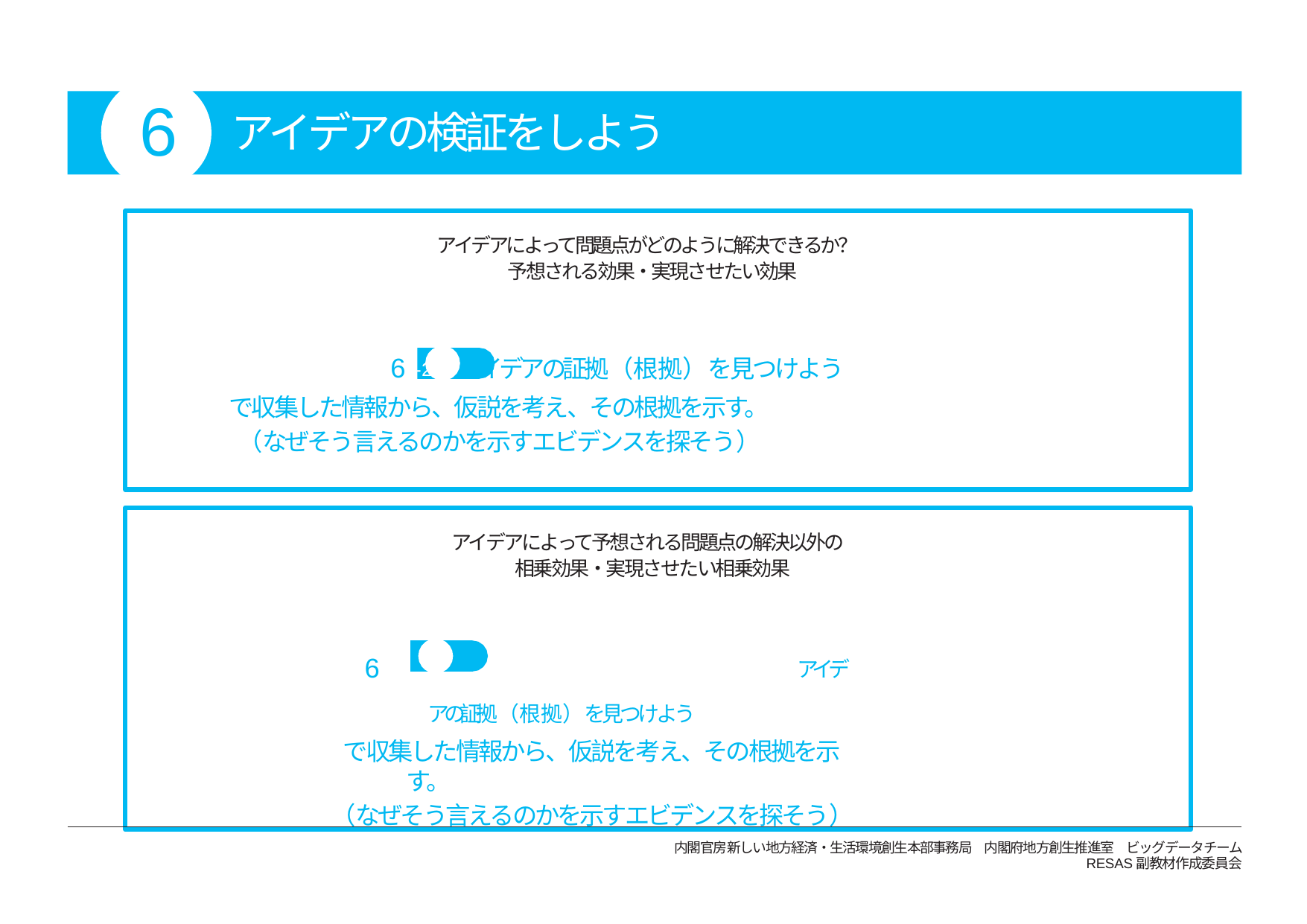

# 6

アイデアの検証をしよう

アイデアによって問題点がどのように解決できるか？予想される効果・実現させたい効果

　　　　　　　　　　　　　　6 -2　アイデアの証拠（根拠）を見つけよう
で収集した情報から、仮説を考え、その根拠を示す。
（なぜそう言えるのかを示すエビデンスを探そう）

アイデアによって予想される問題点の解決以外の相乗効果・実現させたい相乗効果

6 -2	アイデアの証拠（根拠）を見つけよう
で収集した情報から、仮説を考え、その根拠を示す。
（なぜそう言えるのかを示すエビデンスを探そう）

内閣官房新しい地方経済・生活環境創生本部事務局　内閣府地方創生推進室　ビッグデータチーム
RESAS副教材作成委員会